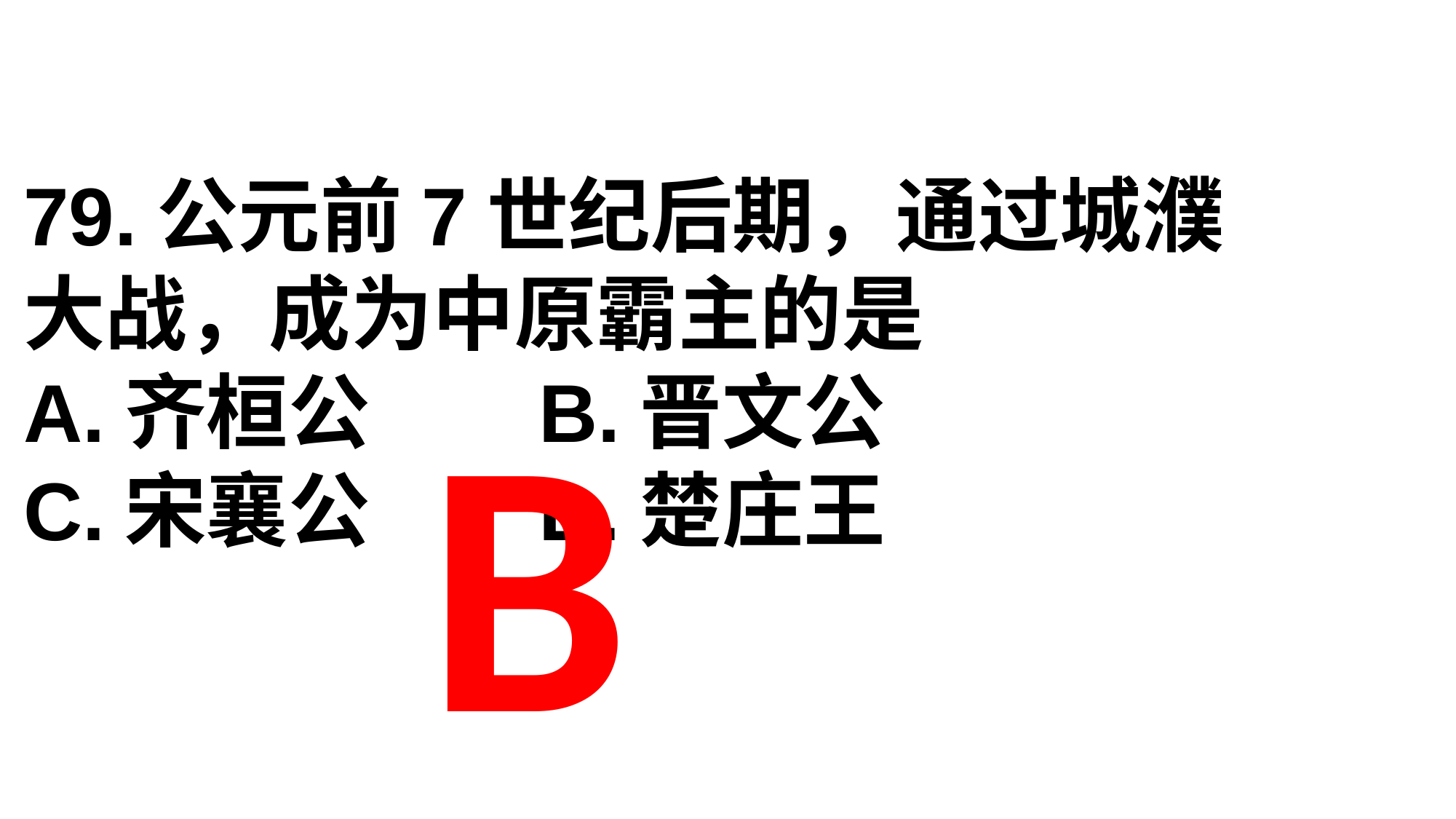

79.公元前7世纪后期，通过城濮大战，成为中原霸主的是
A.齐桓公        B.晋文公
C.宋襄公        D.楚庄王

B